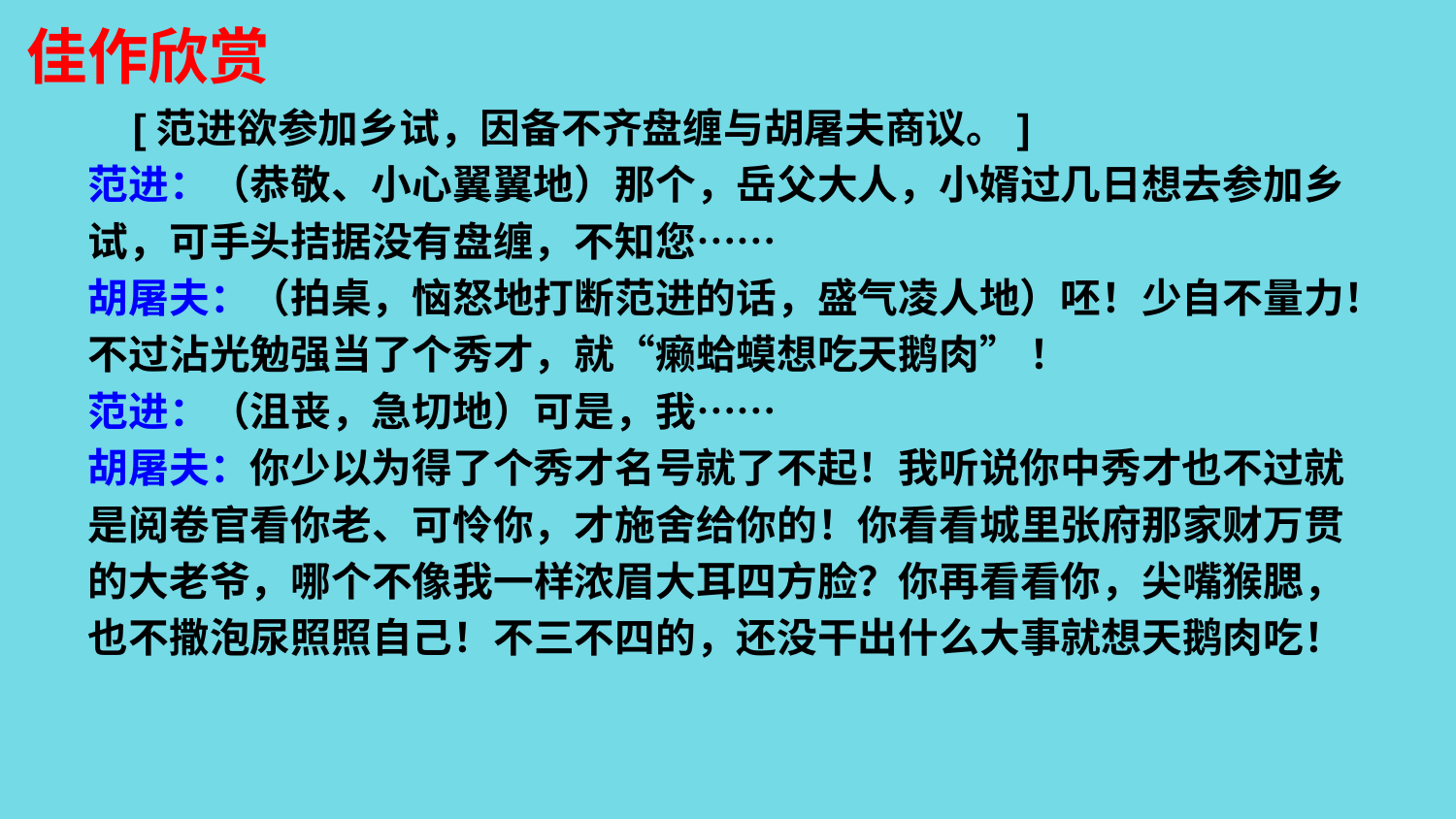

佳作欣赏
    [范进欲参加乡试，因备不齐盘缠与胡屠夫商议。]
范进：（恭敬、小心翼翼地）那个，岳父大人，小婿过几日想去参加乡试，可手头拮据没有盘缠，不知您……
胡屠夫：（拍桌，恼怒地打断范进的话，盛气凌人地）呸！少自不量力！不过沾光勉强当了个秀才，就“癞蛤蟆想吃天鹅肉” ！
范进：（沮丧，急切地）可是，我……
胡屠夫：你少以为得了个秀才名号就了不起！我听说你中秀才也不过就是阅卷官看你老、可怜你，才施舍给你的！你看看城里张府那家财万贯的大老爷，哪个不像我一样浓眉大耳四方脸？你再看看你，尖嘴猴腮，也不撒泡尿照照自己！不三不四的，还没干出什么大事就想天鹅肉吃！